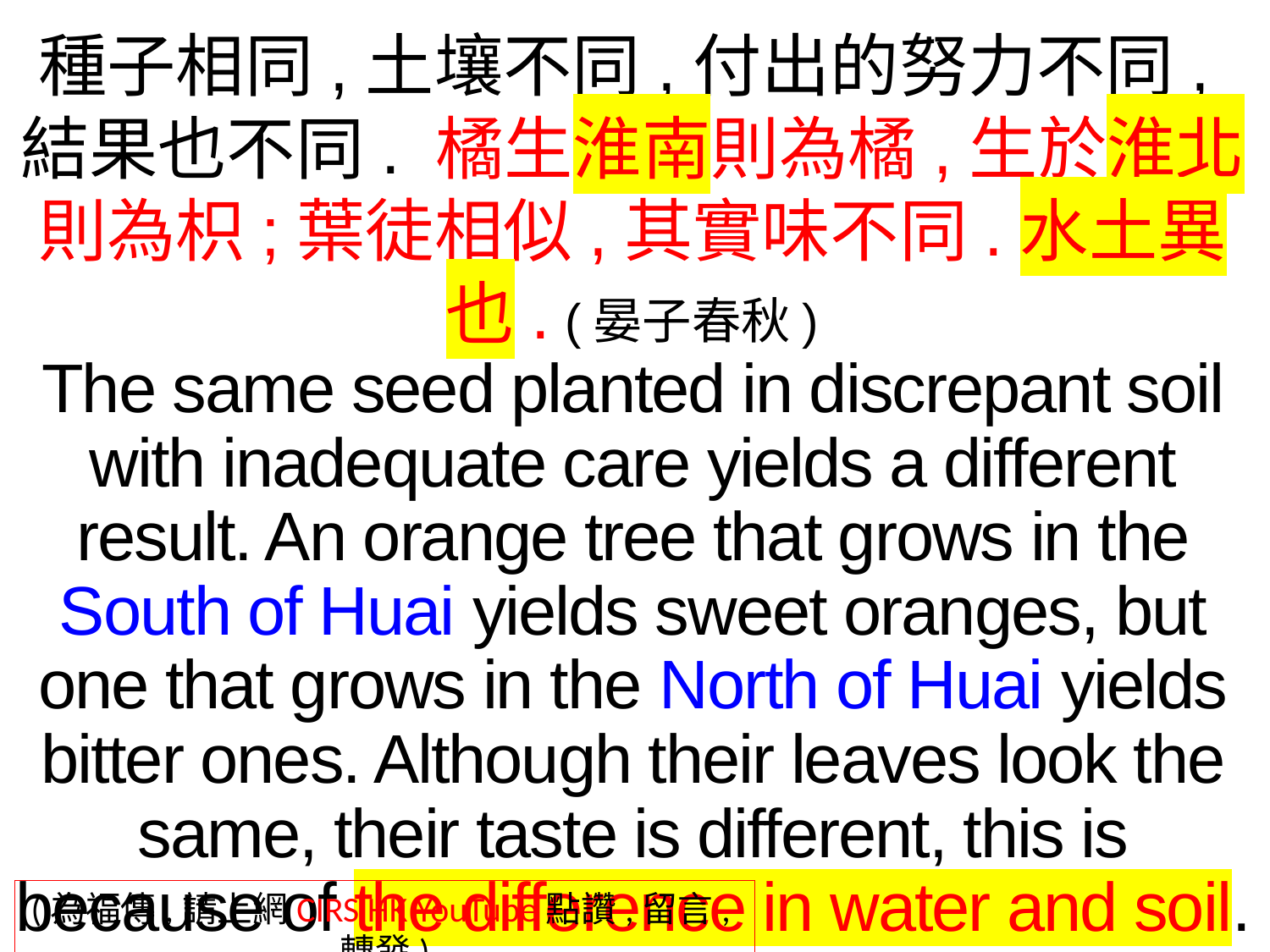

種子相同,土壤不同,付出的努力不同,結果也不同. 橘生淮南則為橘,生於淮北則為枳;葉徒相似,其實味不同.水土異也. (晏子春秋)
The same seed planted in discrepant soil with inadequate care yields a different result. An orange tree that grows in the South of Huai yields sweet oranges, but one that grows in the North of Huai yields bitter ones. Although their leaves look the same, their taste is different, this is because of the difference in water and soil.
(為福傳,請上網CIRS HK YouTube點讚,留言,轉發)